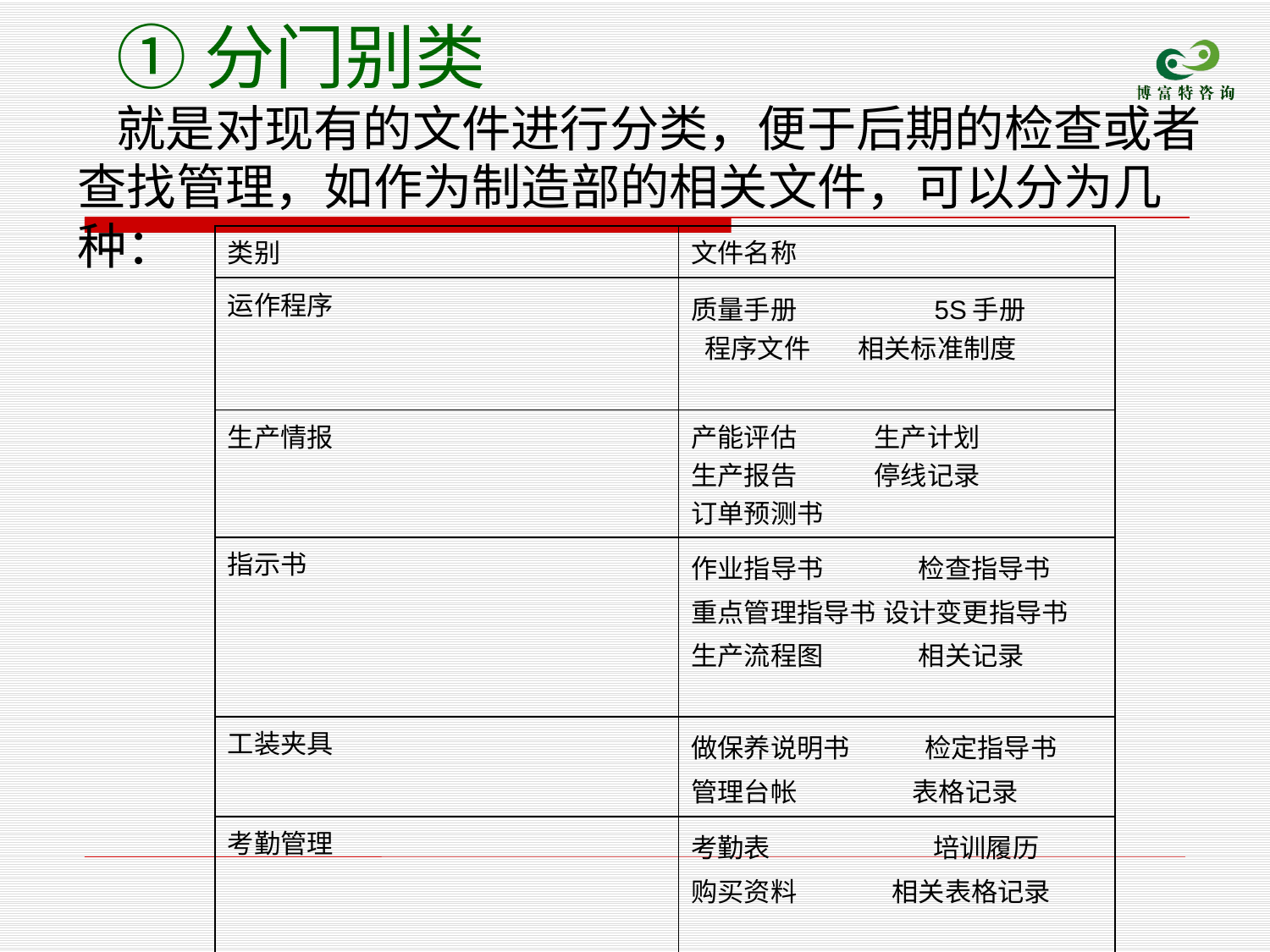

①分门别类
就是对现有的文件进行分类，便于后期的检查或者查找管理，如作为制造部的相关文件，可以分为几种：

| 类别 | 文件名称 |
| --- | --- |
| 运作程序 | 质量手册 5S手册 程序文件 相关标准制度 |
| 生产情报 | 产能评估 生产计划 生产报告 停线记录 订单预测书 |
| 指示书 | 作业指导书 检查指导书 重点管理指导书 设计变更指导书 生产流程图 相关记录 |
| 工装夹具 | 做保养说明书 检定指导书 管理台帐 表格记录 |
| 考勤管理 | 考勤表 培训履历 购买资料 相关表格记录 |
761